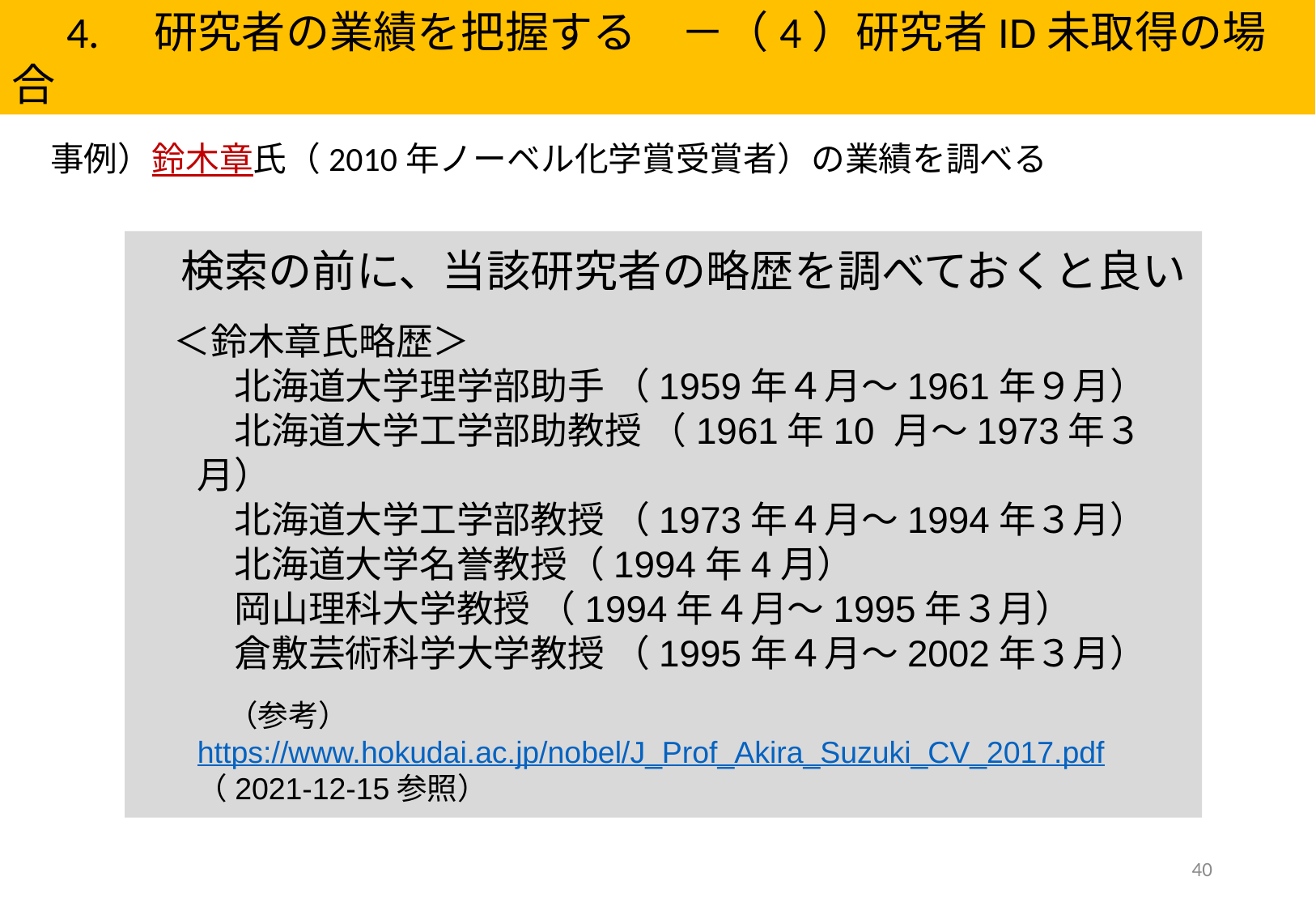

4.　研究者の業績を把握する　－（4）研究者ID未取得の場合
事例）鈴木章氏（2010年ノーベル化学賞受賞者）の業績を調べる
　検索の前に、当該研究者の略歴を調べておくと良い

　＜鈴木章氏略歴＞
　北海道大学理学部助手 （1959年４月～1961年９月）
　北海道大学工学部助教授 （1961年10 月～1973年３月）
　北海道大学工学部教授 （1973年４月～1994年３月）
　北海道大学名誉教授（1994年4月）
　岡山理科大学教授 （1994年４月～1995年３月）
　倉敷芸術科学大学教授 （1995年４月～2002年３月）

　（参考）　　　　https://www.hokudai.ac.jp/nobel/J_Prof_Akira_Suzuki_CV_2017.pdf（2021-12-15参照）
40